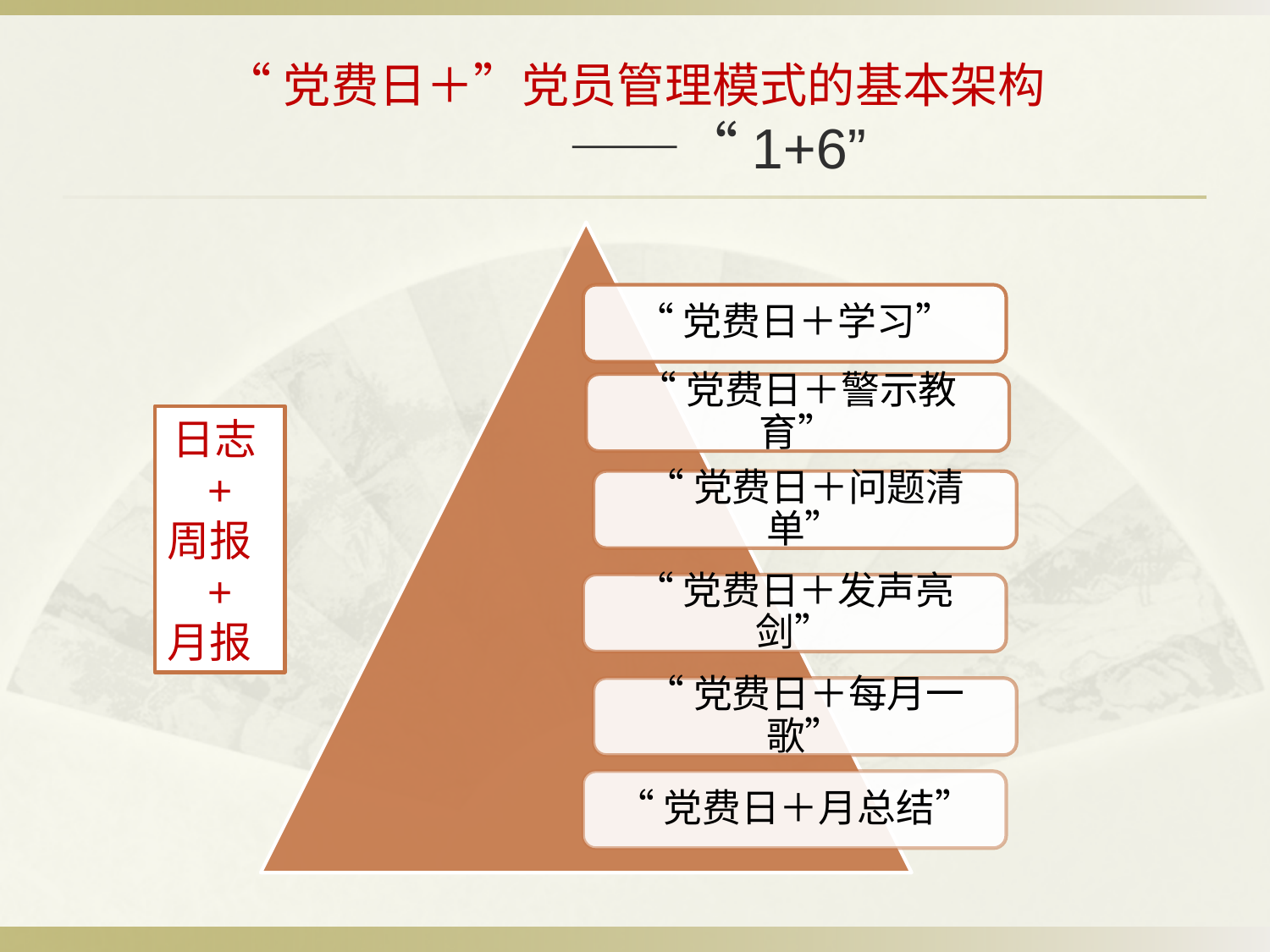

# “党费日＋”党员管理模式的基本架构 ——“1+6”
“党费日＋学习”
“党费日＋警示教育”
“党费日＋问题清单”
“党费日＋发声亮剑”
“党费日＋每月一歌”
“党费日＋月总结”
日志+
周报
+
月报